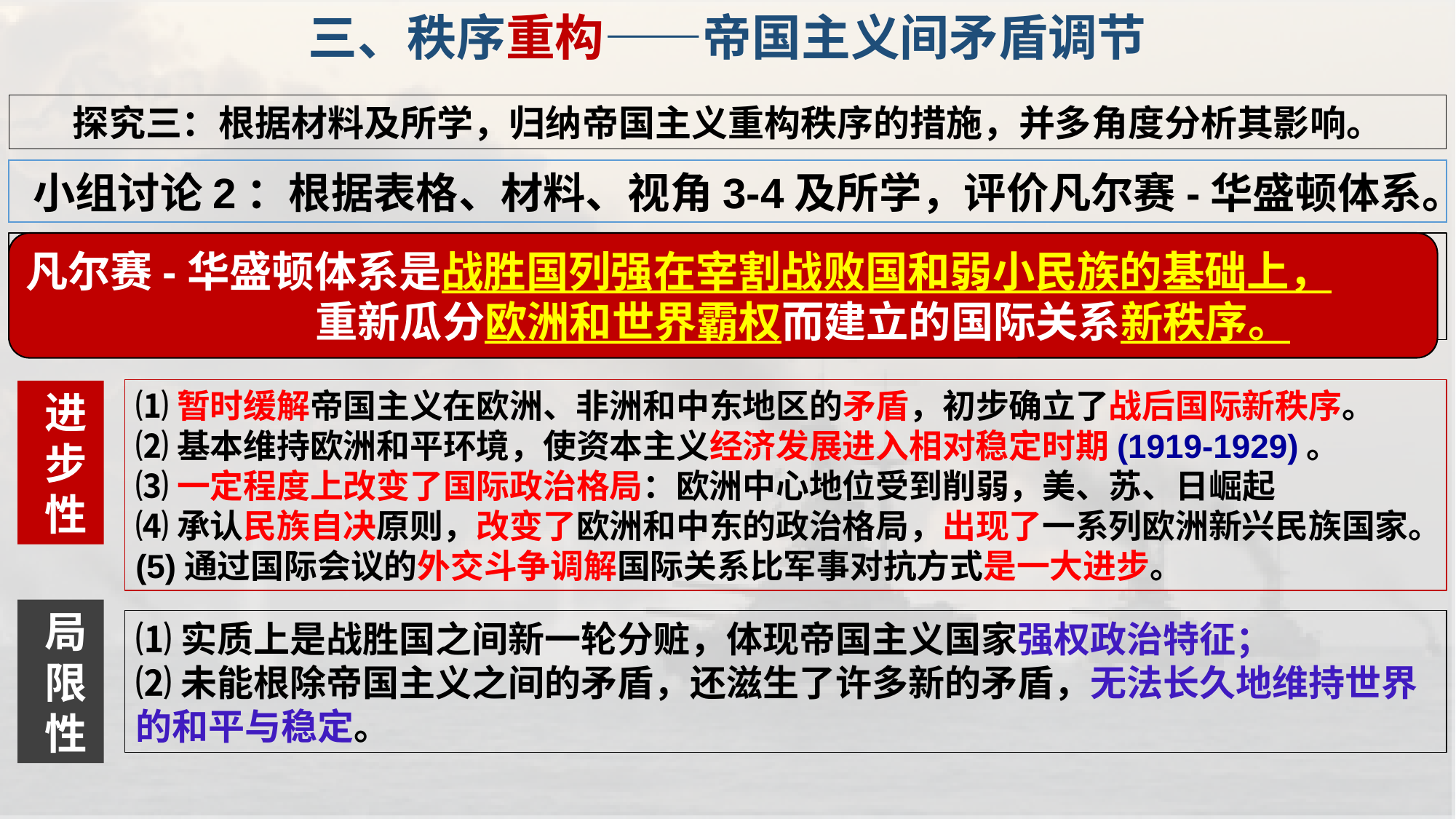

三、秩序重构——帝国主义间矛盾调节
探究三：根据材料及所学，归纳帝国主义重构秩序的措施，并多角度分析其影响。
小组讨论2：根据表格、材料、视角3-4及所学，评价凡尔赛-华盛顿体系。
材料3:靠凡尔赛和约来维系的整个国际体系、国际秩序是建立在火山上的。
      华盛顿会议为太平洋两岸两个大国的下一场战争埋下了第一批火种。  ——列宁
凡尔赛-华盛顿体系是战胜国列强在宰割战败国和弱小民族的基础上，
                             重新瓜分欧洲和世界霸权而建立的国际关系新秩序。
⑴暂时缓解帝国主义在欧洲、非洲和中东地区的矛盾，初步确立了战后国际新秩序。
⑵基本维持欧洲和平环境，使资本主义经济发展进入相对稳定时期(1919-1929)。
⑶一定程度上改变了国际政治格局：欧洲中心地位受到削弱，美、苏、日崛起
⑷承认民族自决原则，改变了欧洲和中东的政治格局，出现了一系列欧洲新兴民族国家。
(5)通过国际会议的外交斗争调解国际关系比军事对抗方式是一大进步。
进
步
性
局
限
性
⑴实质上是战胜国之间新一轮分赃，体现帝国主义国家强权政治特征；
⑵未能根除帝国主义之间的矛盾，还滋生了许多新的矛盾，无法长久地维持世界的和平与稳定。